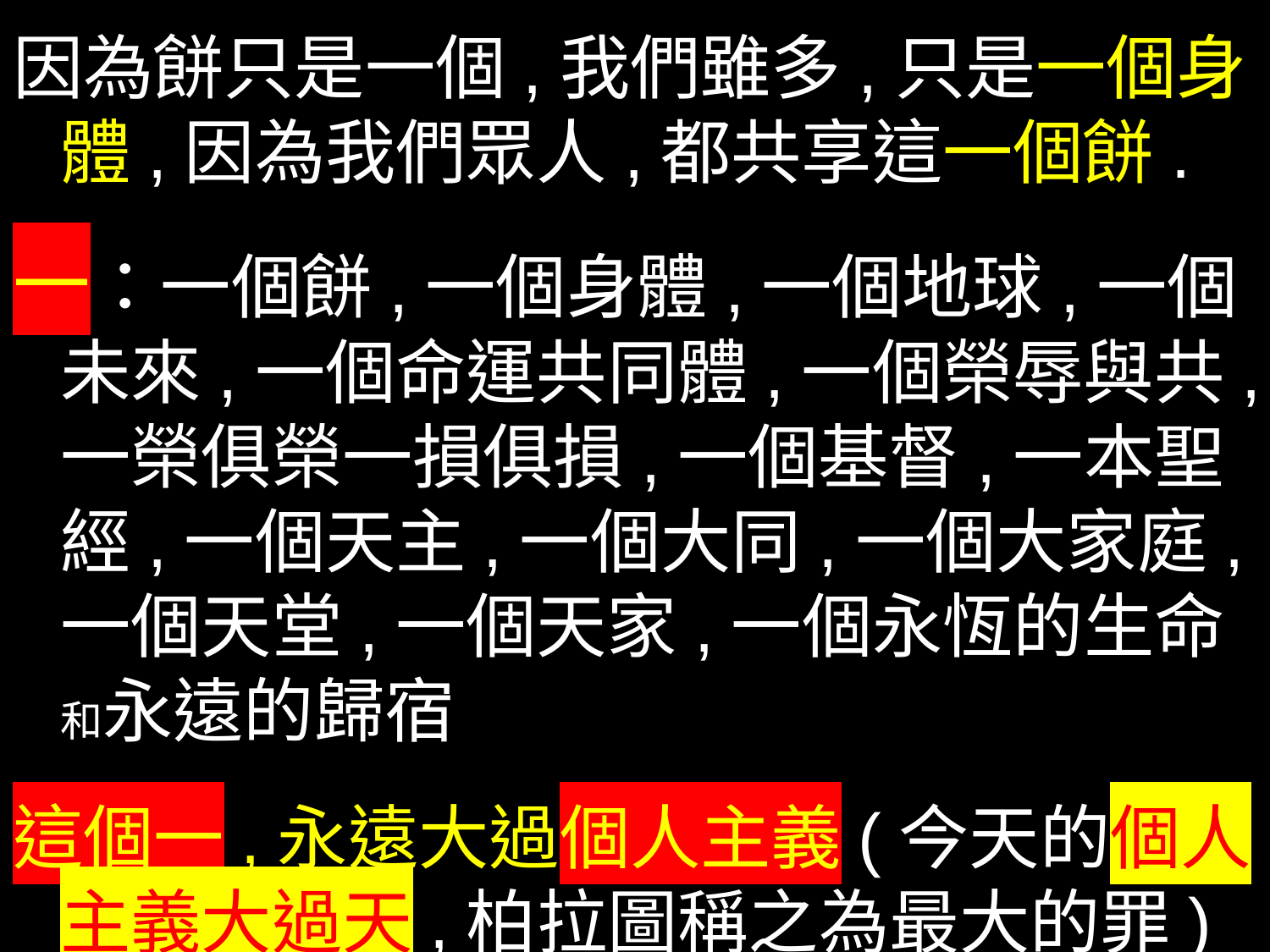

因為餅只是一個,我們雖多,只是一個身體,因為我們眾人,都共享這一個餅.
一：一個餅,一個身體,一個地球,一個未來,一個命運共同體,一個榮辱與共,一榮俱榮一損俱損,一個基督,一本聖經,一個天主,一個大同,一個大家庭, 一個天堂,一個天家,一個永恆的生命和永遠的歸宿
這個一,永遠大過個人主義(今天的個人主義大過天,柏拉圖稱之為最大的罪)